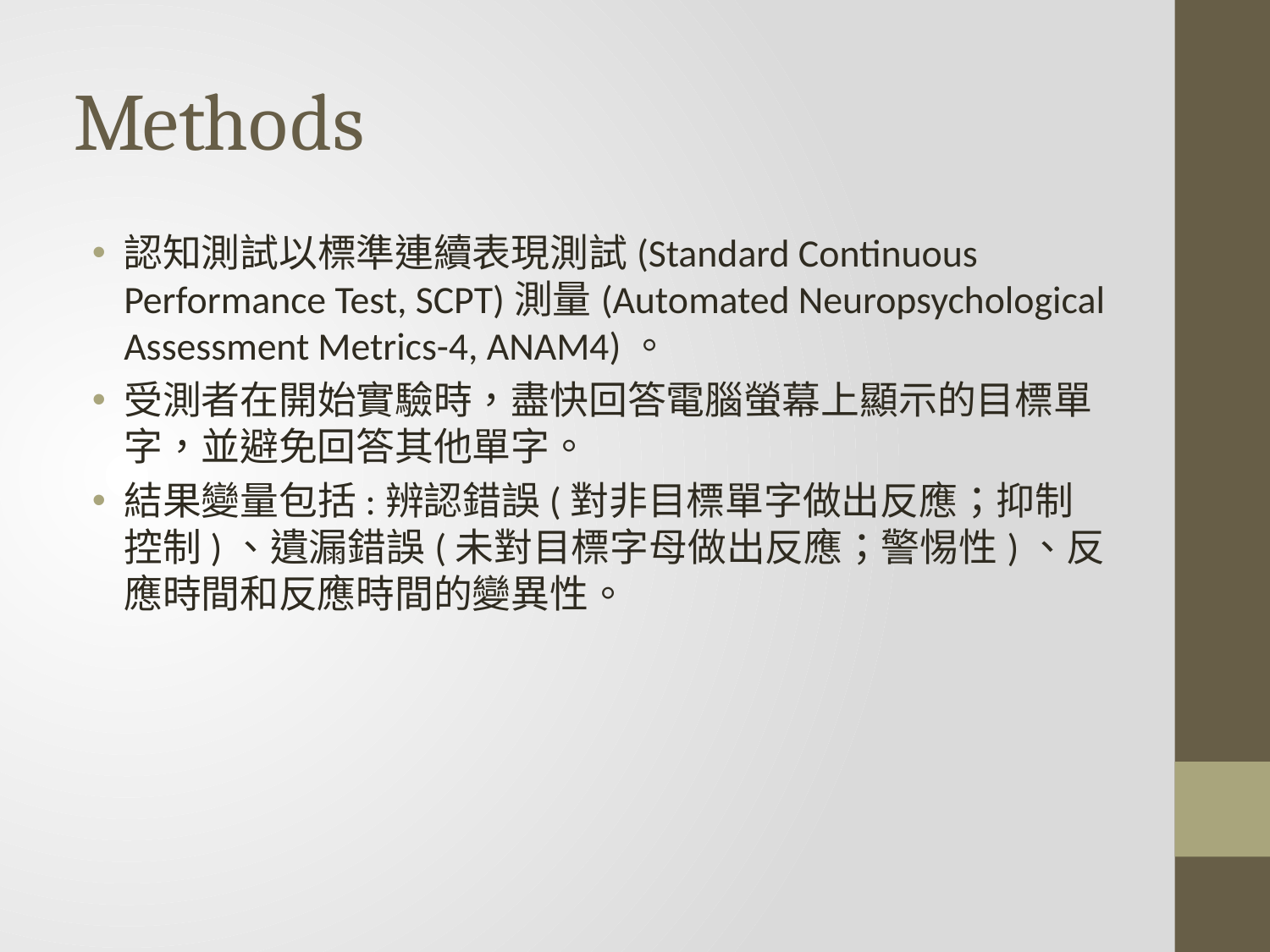

# Methods
認知測試以標準連續表現測試(Standard Continuous Performance Test, SCPT)測量(Automated Neuropsychological Assessment Metrics-4, ANAM4)。
受測者在開始實驗時，盡快回答電腦螢幕上顯示的目標單字，並避免回答其他單字。
結果變量包括:辨認錯誤(對非目標單字做出反應；抑制控制)、遺漏錯誤(未對目標字母做出反應；警惕性)、反應時間和反應時間的變異性。